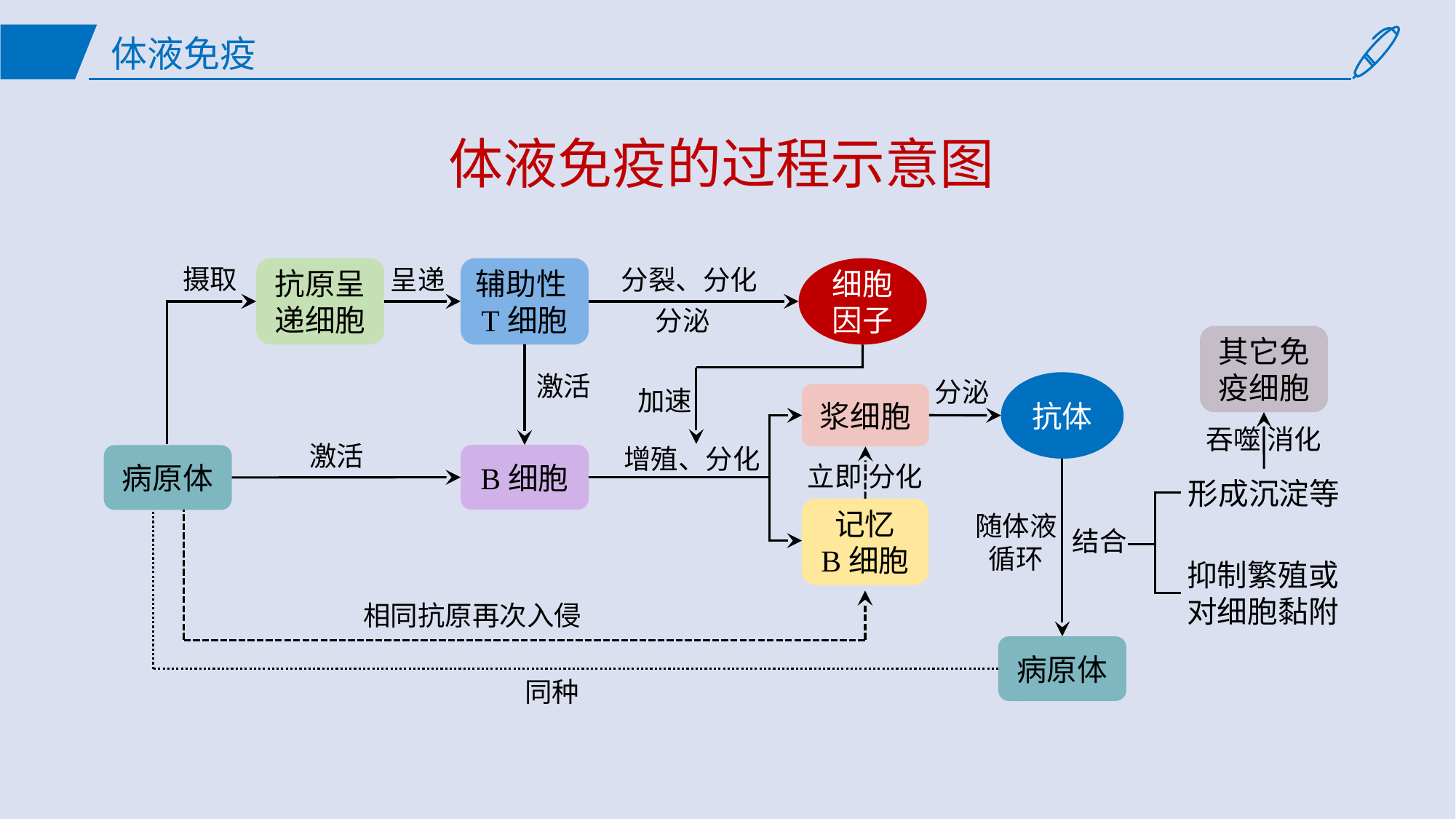

# 体液免疫
体液免疫的过程示意图
摄取
分裂、分化
分泌
呈递
抗原呈递细胞
辅助性T细胞
细胞因子
其它免疫细胞
吞噬 消化
激活
加速
分泌
抗体
浆细胞

增殖、分化
激活
B细胞
病原体
立即 分化
结合
随体液循环
形成沉淀等

记忆
B细胞
抑制繁殖或
对细胞黏附
相同抗原再次入侵
病原体
同种